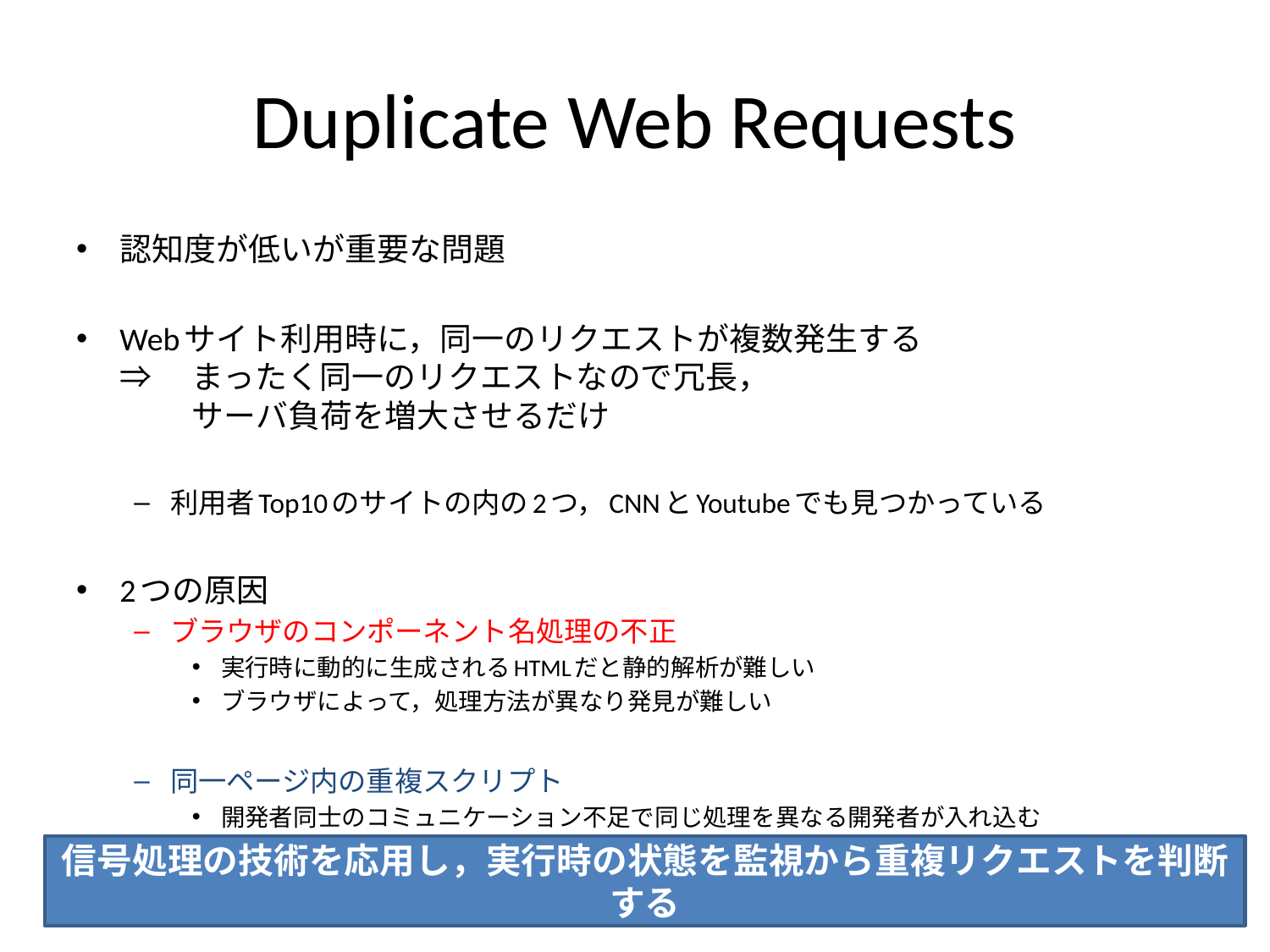

# Duplicate Web Requests
認知度が低いが重要な問題

Webサイト利用時に，同一のリクエストが複数発生する
⇒ 	まったく同一のリクエストなので冗長，
	サーバ負荷を増大させるだけ

利用者Top10のサイトの内の2つ，CNNとYoutubeでも見つかっている

2つの原因
ブラウザのコンポーネント名処理の不正
実行時に動的に生成されるHTMLだと静的解析が難しい
ブラウザによって，処理方法が異なり発見が難しい

同一ページ内の重複スクリプト
開発者同士のコミュニケーション不足で同じ処理を異なる開発者が入れ込む
	⇒根本的な解決は，もっとコミュニケーションを取れ

信号処理の技術を応用し，実行時の状態を監視から重複リクエストを判断する